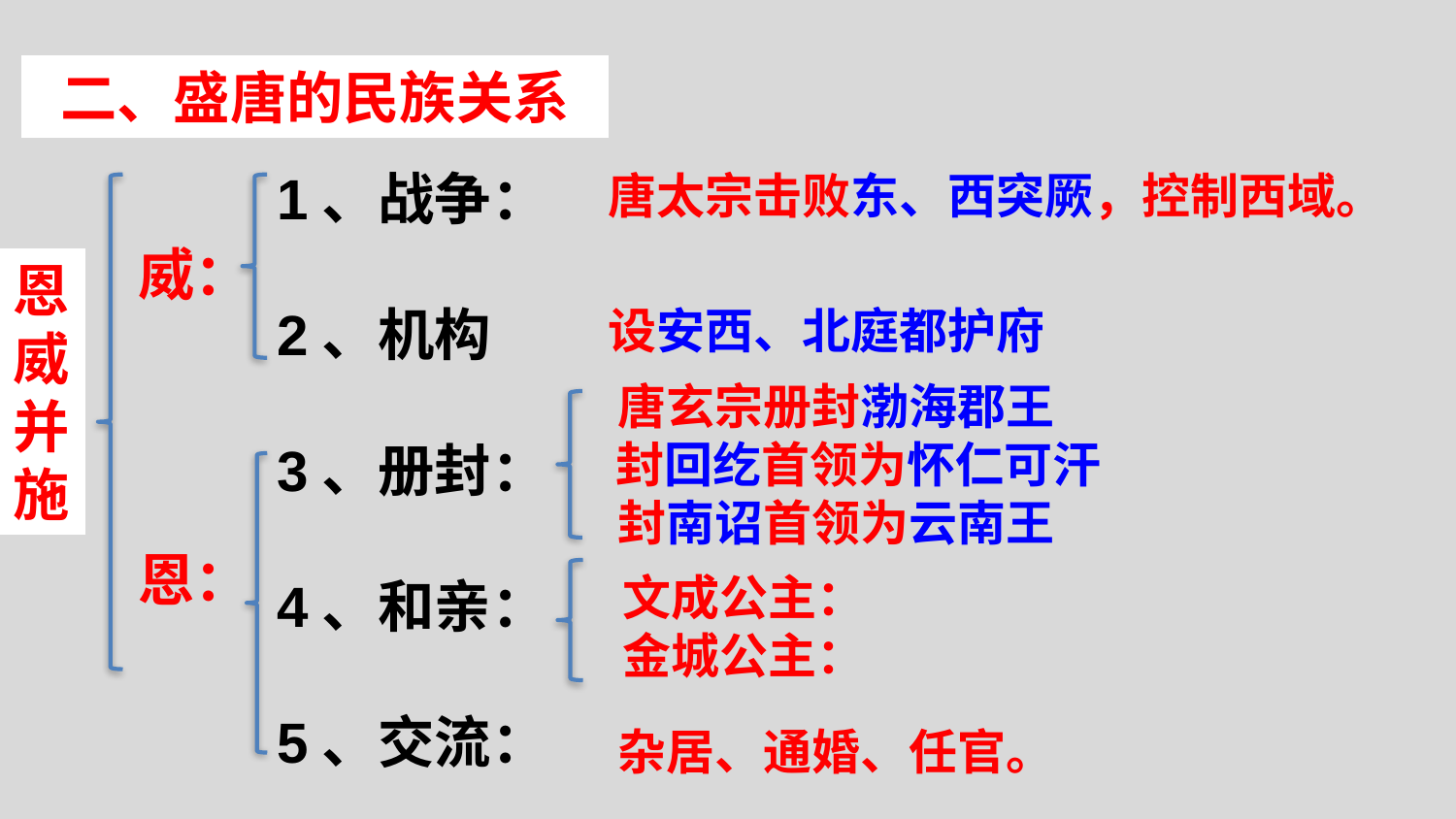

二、盛唐的民族关系
1、战争：

2、机构

3、册封：

4、和亲：

5、交流：
唐太宗击败东、西突厥，控制西域。

威：
恩
威
并
施
设安西、北庭都护府
唐玄宗册封渤海郡王
   封回纥首领为怀仁可汗
封南诏首领为云南王

恩：
文成公主：
金城公主：

杂居、通婚、任官。